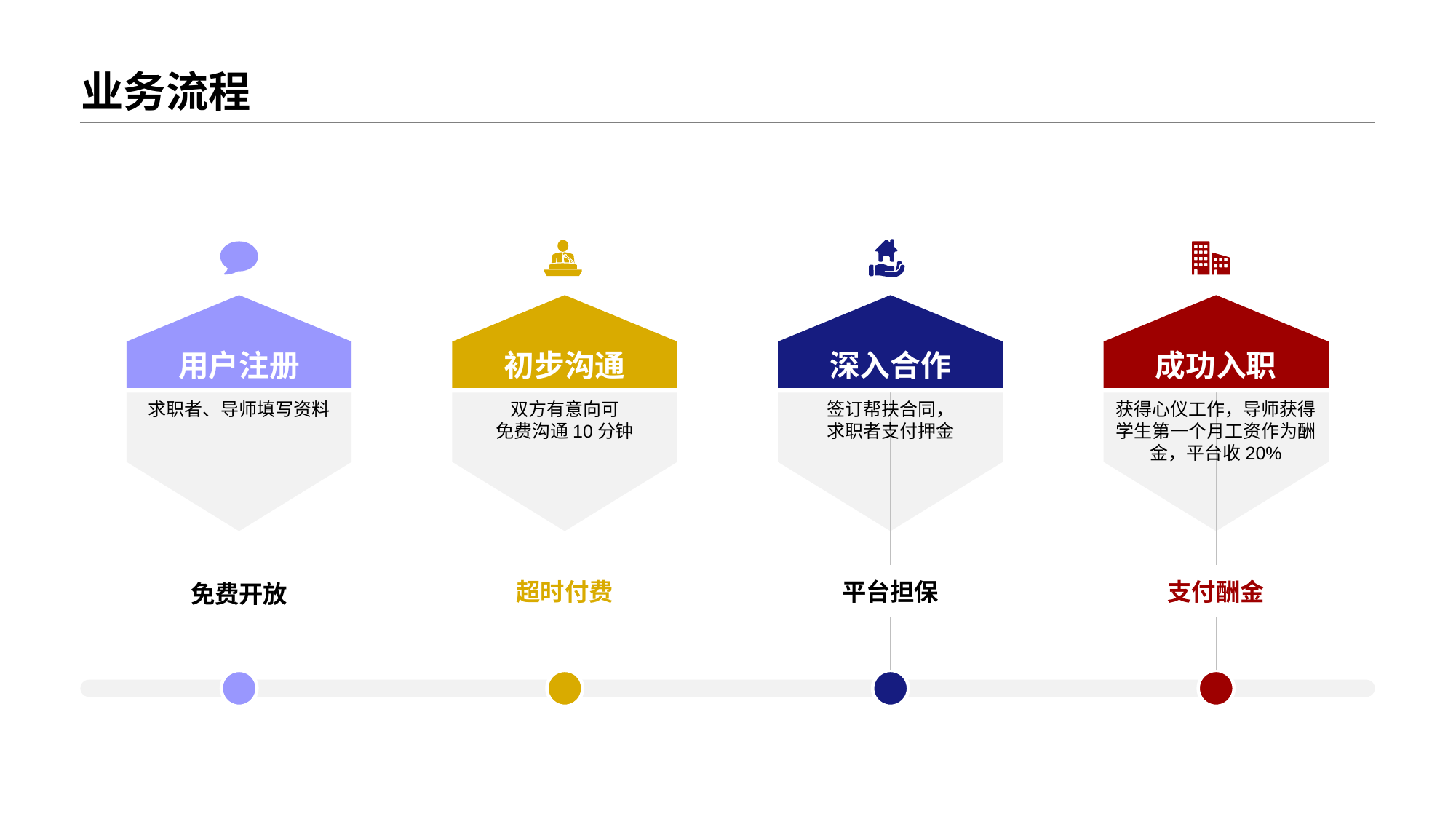

业务流程

用户注册
初步沟通
深入合作
成功入职
求职者、导师填写资料
双方有意向可
免费沟通10分钟
签订帮扶合同，
求职者支付押金
获得心仪工作，导师获得学生第一个月工资作为酬金，平台收20%
超时付费
平台担保
支付酬金

免费开放